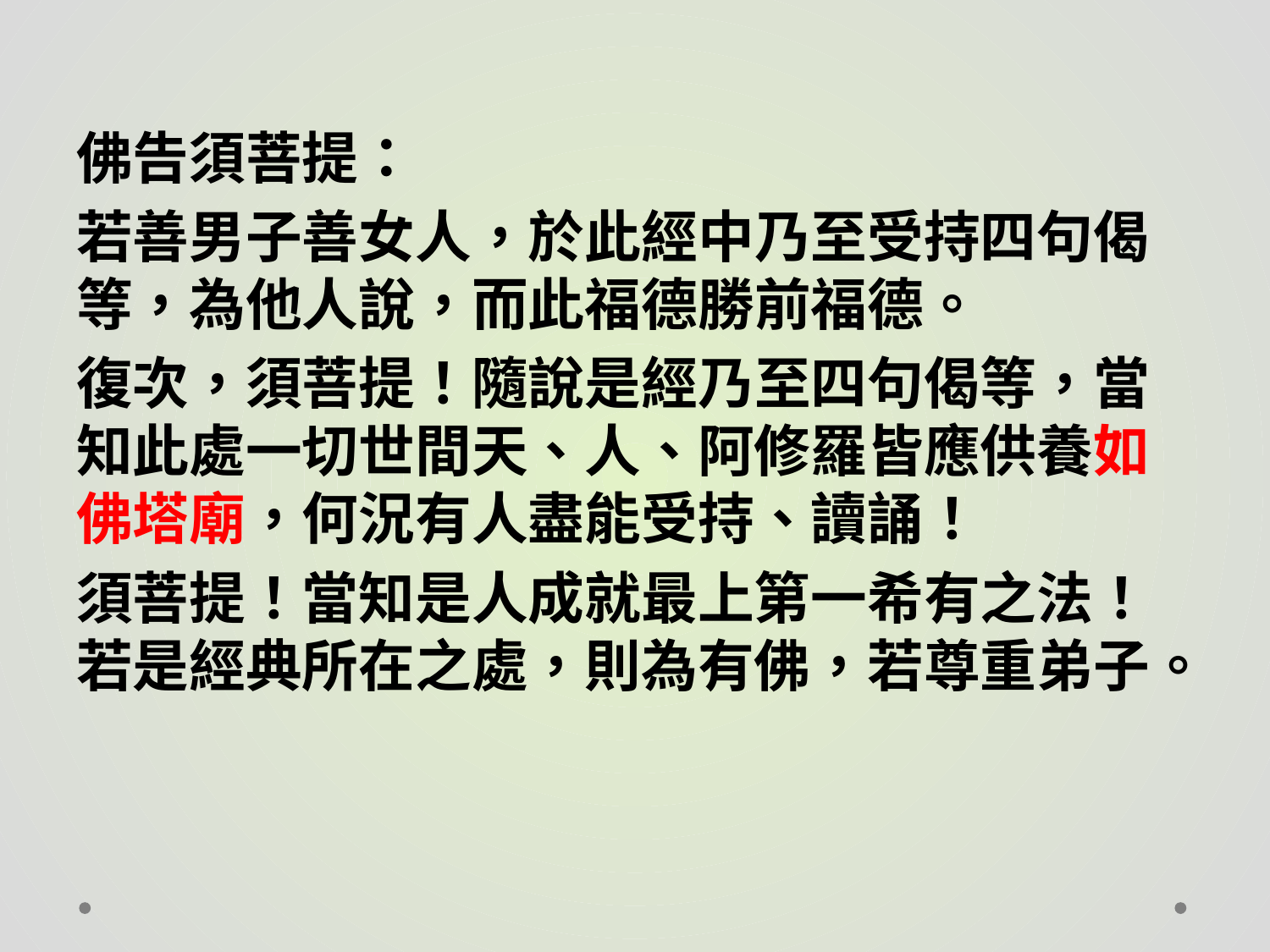

佛告須菩提：
若善男子善女人，於此經中乃至受持四句偈等，為他人說，而此福德勝前福德。
復次，須菩提！隨說是經乃至四句偈等，當知此處一切世間天、人、阿修羅皆應供養如佛塔廟，何況有人盡能受持、讀誦！
須菩提！當知是人成就最上第一希有之法！若是經典所在之處，則為有佛，若尊重弟子。